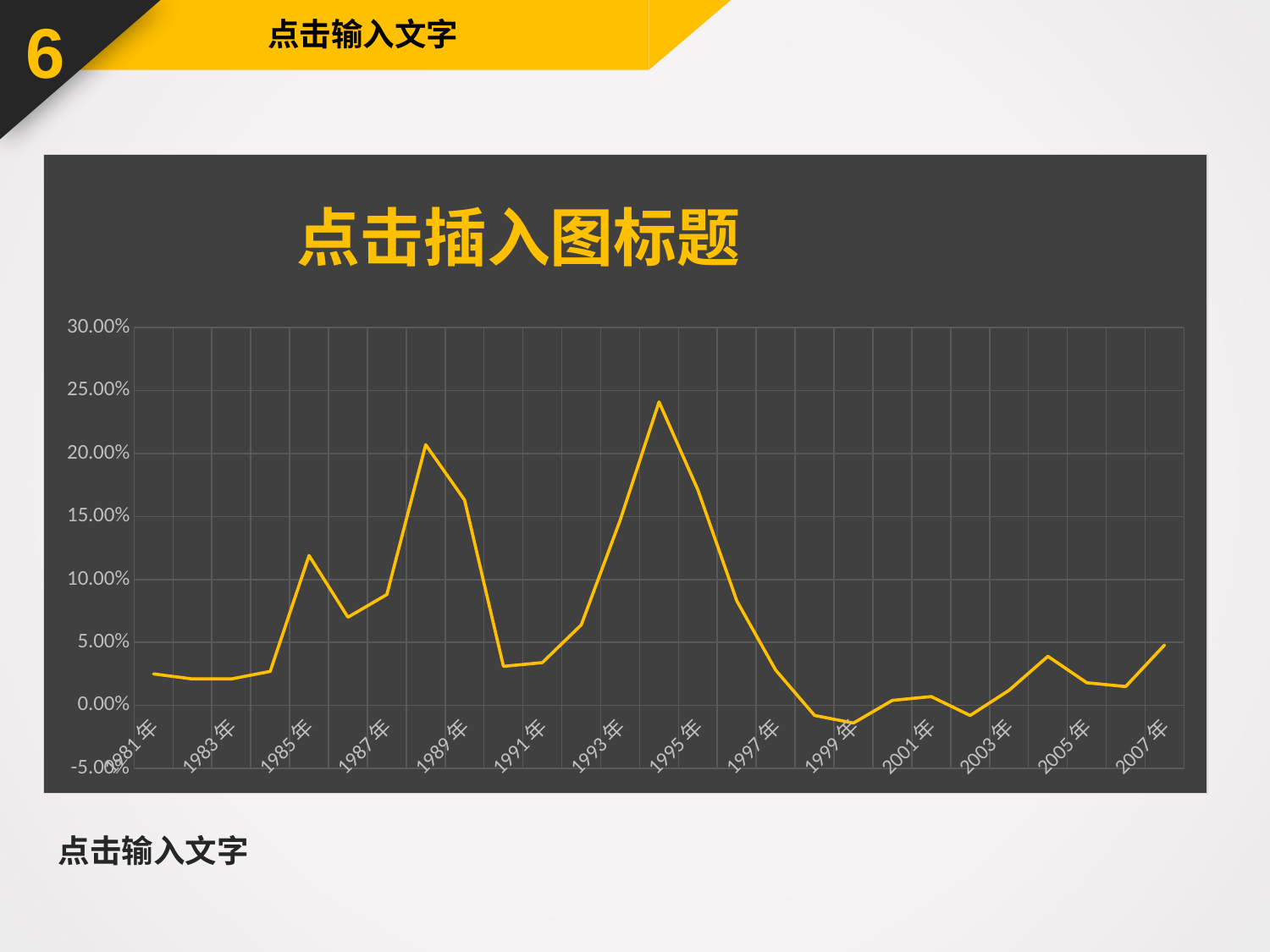

6
点击输入文字

### Chart: 点击插入图标题

| Category | 通胀率 |
|---|---|
| 1981年 | 0.025 |
| 1982年 | 0.021 |
| 1983年 | 0.021 |
| 1984年 | 0.027 |
| 1985年 | 0.119 |
| 1986年 | 0.07 |
| 1987年 | 0.0880000000000001 |
| 1988年 | 0.207 |
| 1989年 | 0.163 |
| 1990年 | 0.031 |
| 1991年 | 0.034 |
| 1992年 | 0.064 |
| 1993年 | 0.147 |
| 1994年 | 0.241 |
| 1995年 | 0.171 |
| 1996年 | 0.0830000000000001 |
| 1997年 | 0.028 |
| 1998年 | -0.00800000000000001 |
| 1999年 | -0.014 |
| 2000年 | 0.004 |
| 2001年 | 0.00700000000000001 |
| 2002年 | -0.00800000000000001 |
| 2003年 | 0.012 |
| 2004年 | 0.039 |
| 2005年 | 0.018 |
| 2006年 | 0.015 |
| 2007年 | 0.048 |
点击输入文字